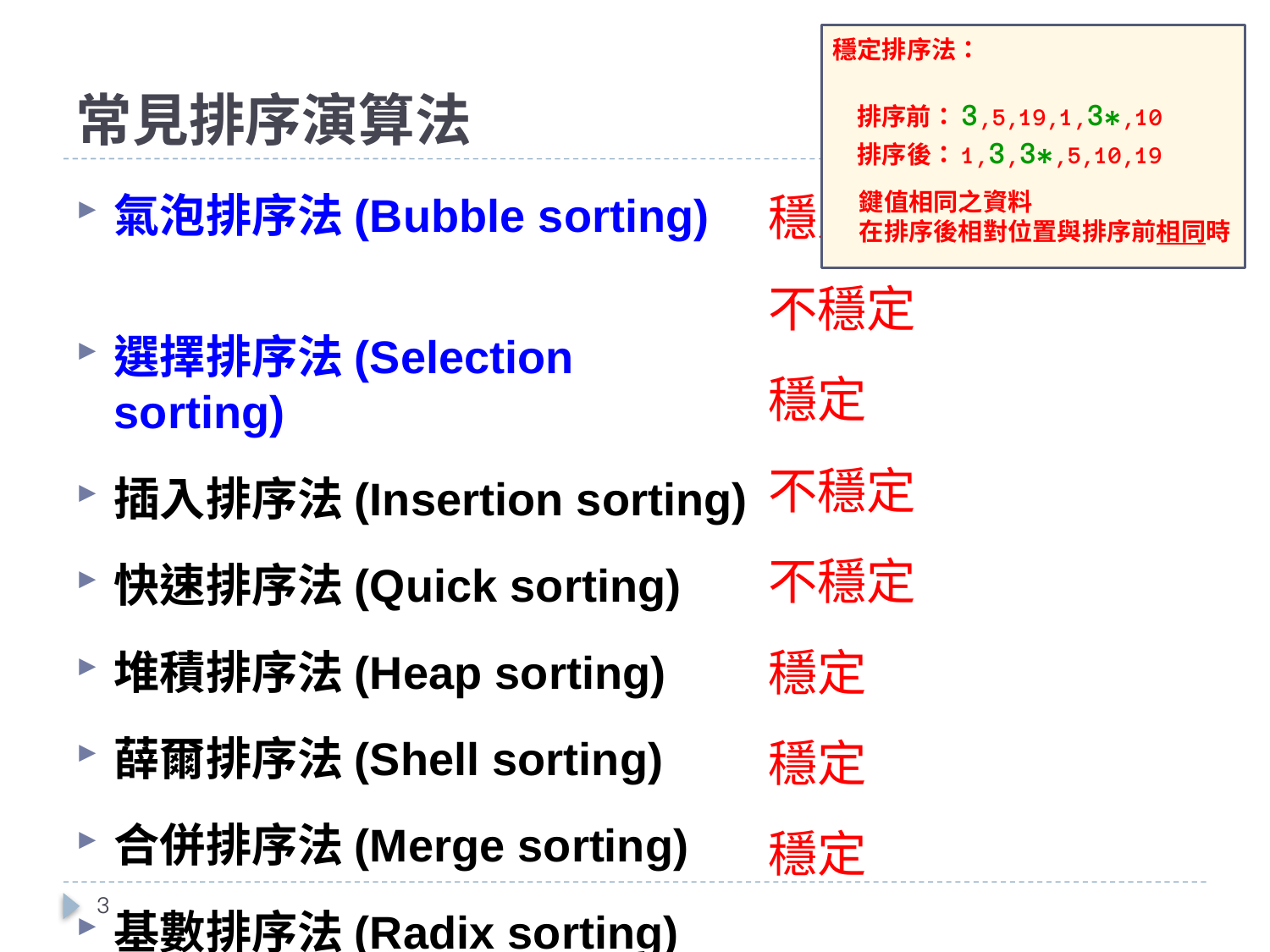

# 常見排序演算法

穩定排序法：
　排序前：3,5,19,1,3*,10
　排序後：1,3,3*,5,10,19
氣泡排序法(Bubble sorting)
選擇排序法(Selection sorting)
插入排序法(Insertion sorting)
快速排序法(Quick sorting)
堆積排序法(Heap sorting)
薛爾排序法(Shell sorting)
合併排序法(Merge sorting)
基數排序法(Radix sorting)
穩定
不穩定
穩定
不穩定
不穩定
穩定
穩定
穩定

　鍵值相同之資料
　在排序後相對位置與排序前相同時
3